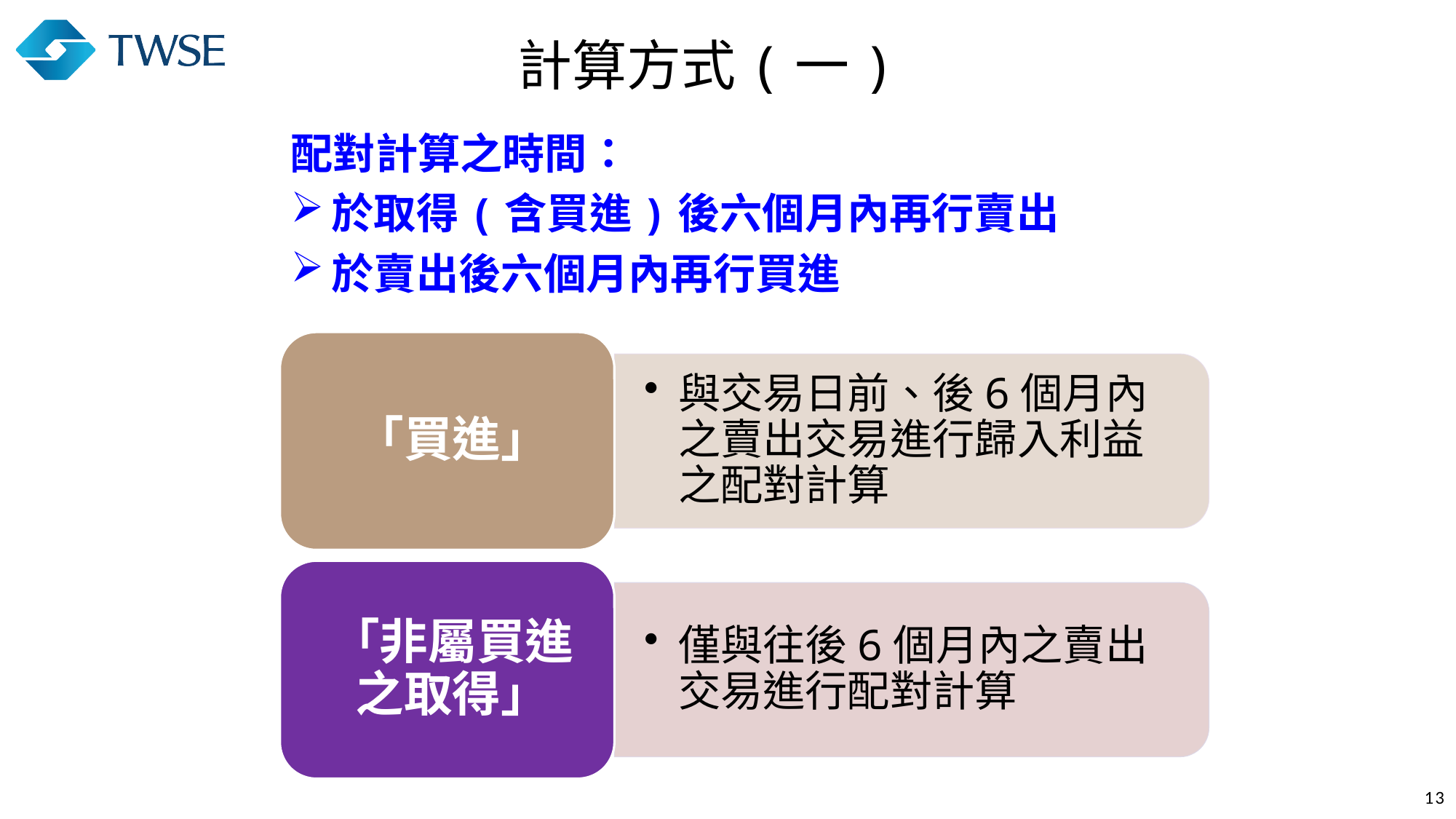

#
計算方式(一)
配對計算之時間：
於取得(含買進)後六個月內再行賣出
於賣出後六個月內再行買進
與交易日前、後6個月內之賣出交易進行歸入利益之配對計算
「買進」
僅與往後6個月內之賣出交易進行配對計算
「非屬買進之取得」

13